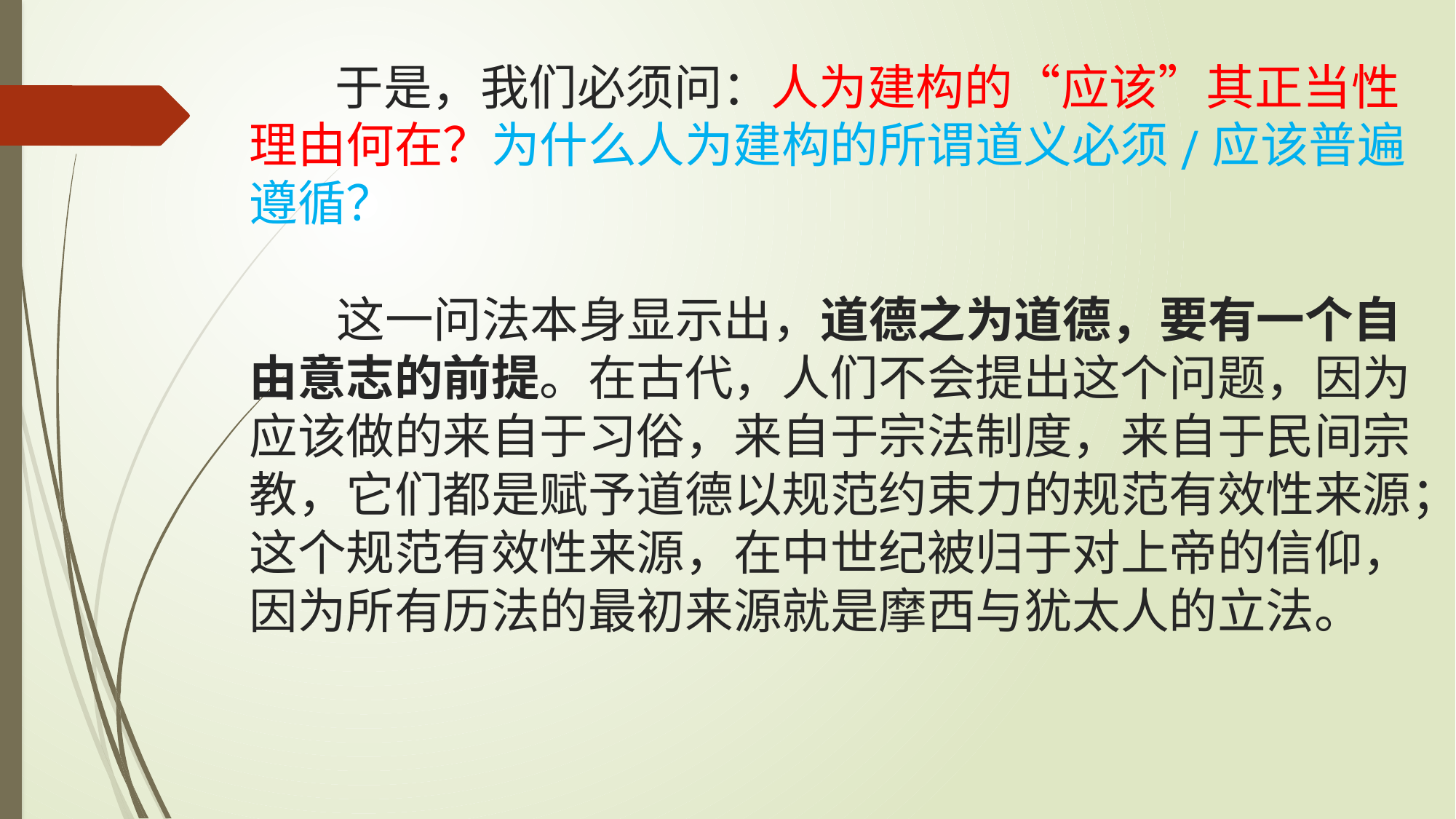

# 于是，我们必须问：人为建构的“应该”其正当性理由何在？为什么人为建构的所谓道义必须/应该普遍遵循？ 这一问法本身显示出，道德之为道德，要有一个自由意志的前提。在古代，人们不会提出这个问题，因为应该做的来自于习俗，来自于宗法制度，来自于民间宗教，它们都是赋予道德以规范约束力的规范有效性来源；这个规范有效性来源，在中世纪被归于对上帝的信仰，因为所有历法的最初来源就是摩西与犹太人的立法。